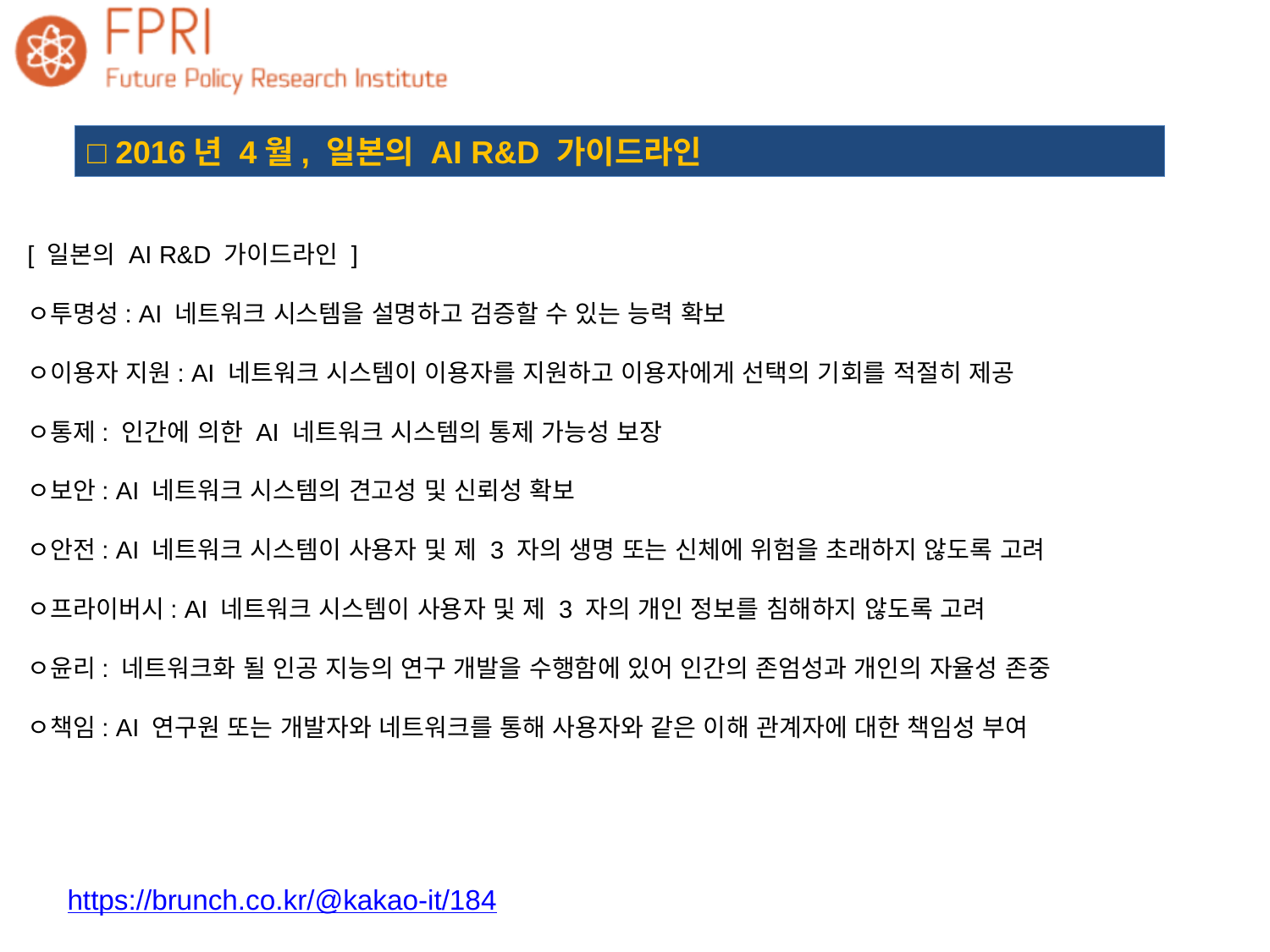

□ 2016년 4월, 일본의 AI R&D 가이드라인
[ 일본의 AI R&D 가이드라인 ]

ㅇ투명성: AI 네트워크 시스템을 설명하고 검증할 수 있는 능력 확보

ㅇ이용자 지원: AI 네트워크 시스템이 이용자를 지원하고 이용자에게 선택의 기회를 적절히 제공

ㅇ통제: 인간에 의한 AI 네트워크 시스템의 통제 가능성 보장

ㅇ보안: AI 네트워크 시스템의 견고성 및 신뢰성 확보

ㅇ안전: AI 네트워크 시스템이 사용자 및 제 3 자의 생명 또는 신체에 위험을 초래하지 않도록 고려

ㅇ프라이버시: AI 네트워크 시스템이 사용자 및 제 3 자의 개인 정보를 침해하지 않도록 고려

ㅇ윤리: 네트워크화 될 인공 지능의 연구 개발을 수행함에 있어 인간의 존엄성과 개인의 자율성 존중

ㅇ책임: AI 연구원 또는 개발자와 네트워크를 통해 사용자와 같은 이해 관계자에 대한 책임성 부여
https://brunch.co.kr/@kakao-it/184